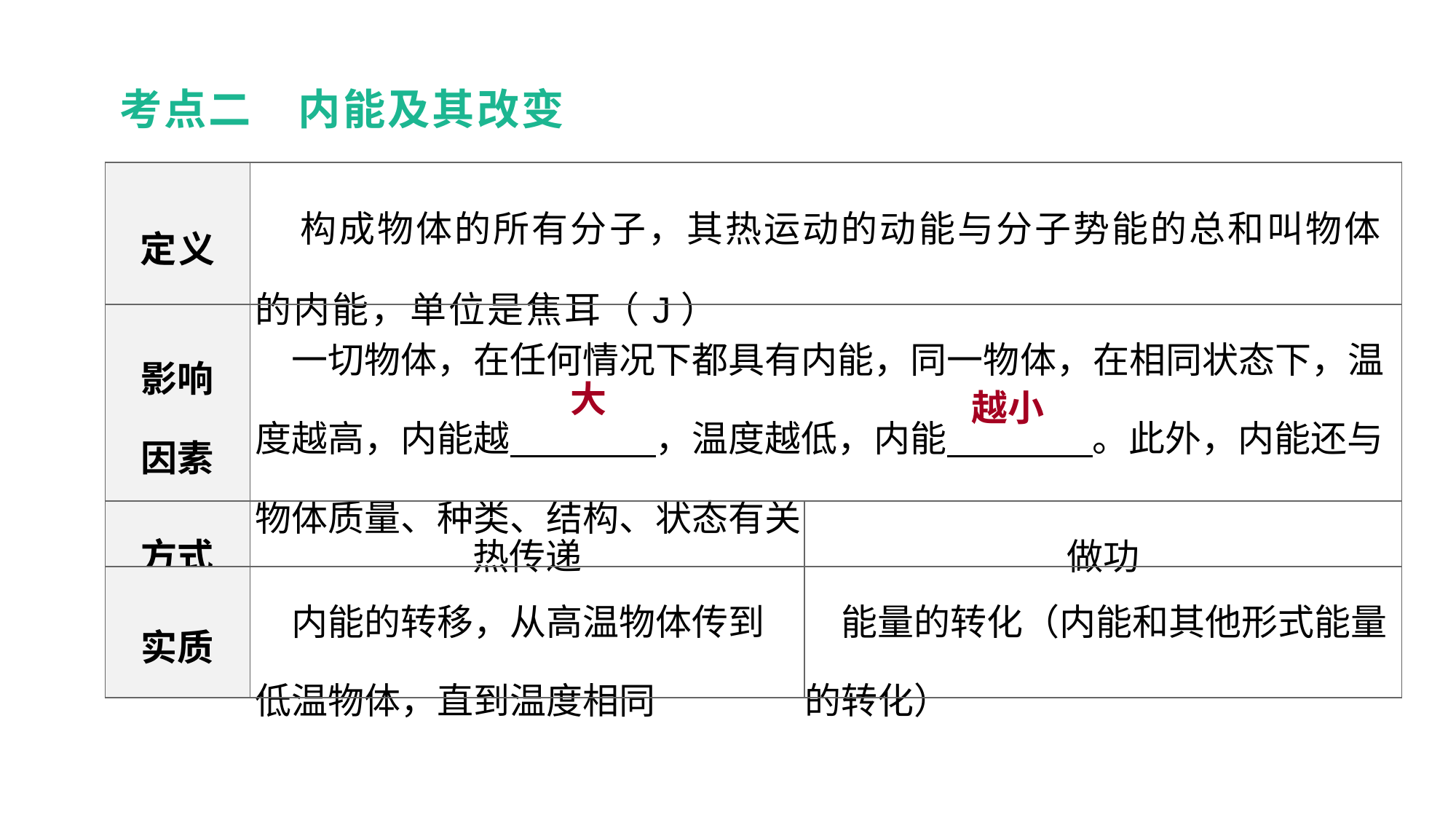

考点二　内能及其改变
| 定义 | 构成物体的所有分子，其热运动的动能与分子势能的总和叫物体的内能，单位是焦耳（J） |  |
| --- | --- | --- |
| 影响 因素 | 一切物体，在任何情况下都具有内能，同一物体，在相同状态下，温度越高，内能越　　　　，温度越低，内能　　　　。此外，内能还与物体质量、种类、结构、状态有关 |  |
| 方式 | 热传递 | 做功 |
| 实质 | 内能的转移，从高温物体传到低温物体，直到温度相同 | 能量的转化（内能和其他形式能量的转化） |
教材梳理 夯实基础
大
越小